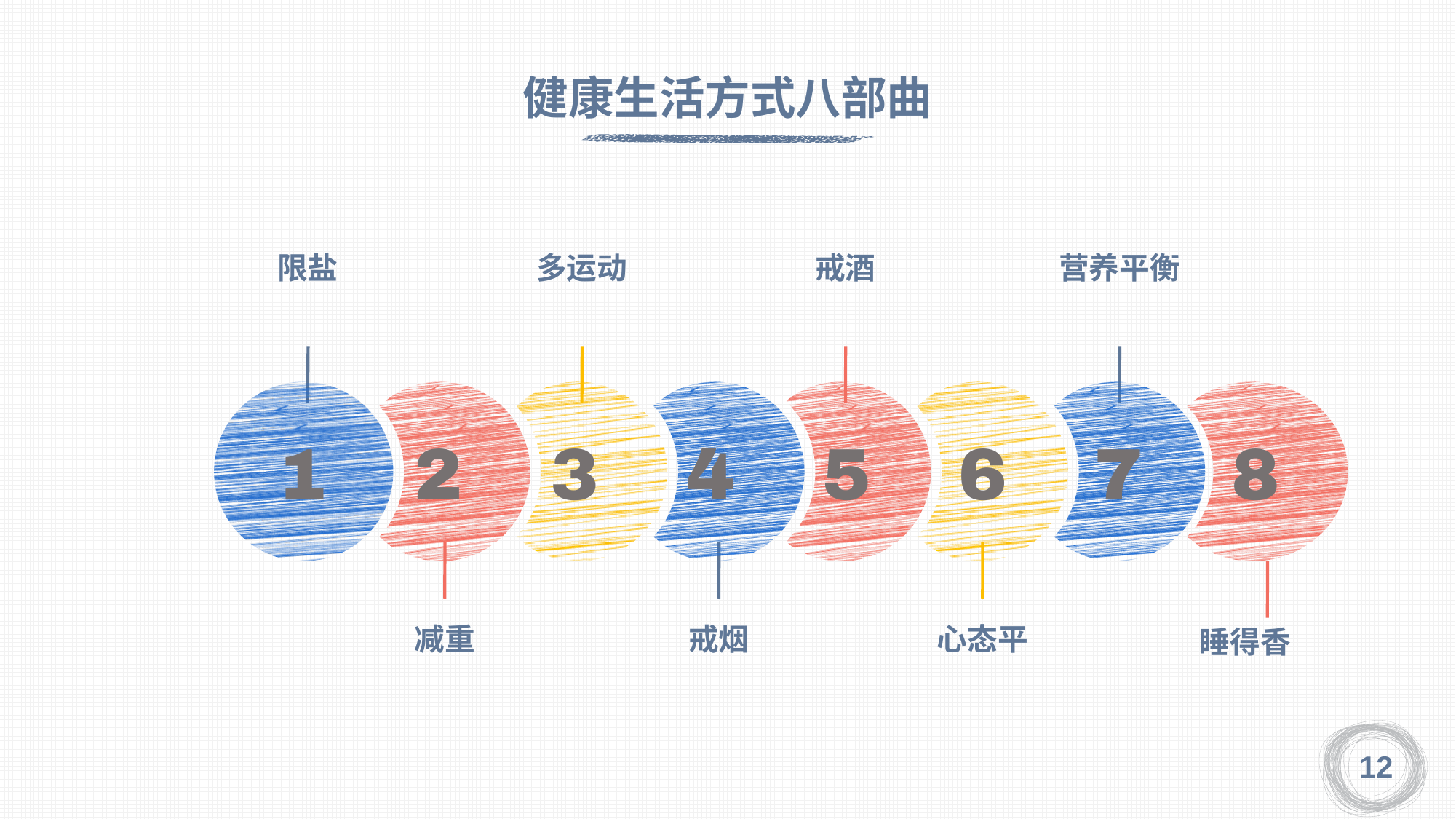

健康生活方式八部曲

限盐
多运动
戒酒
营养平衡

1
2
3
4
5
6
7
8
减重
戒烟
心态平
睡得香

12